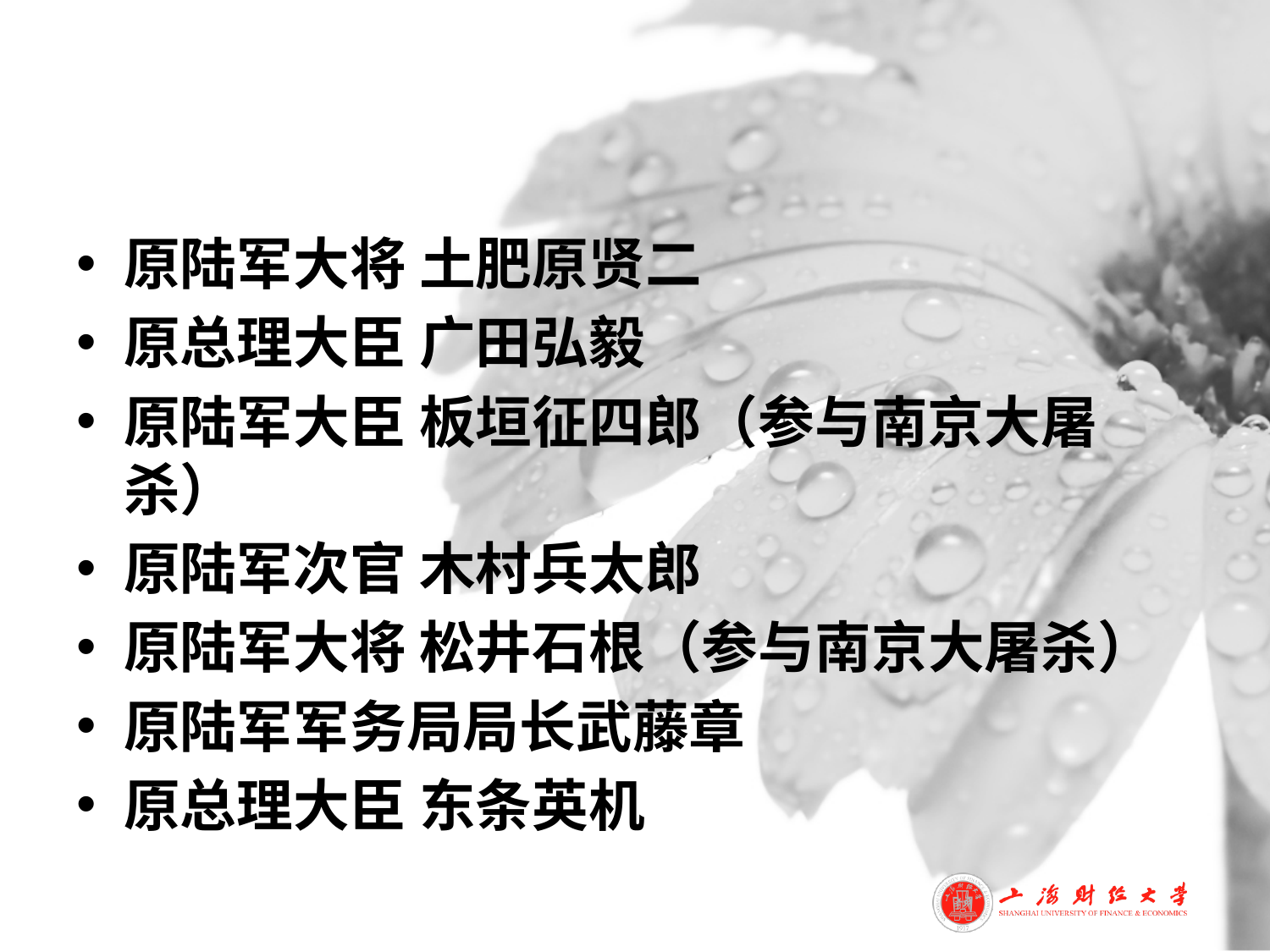

#
原陆军大将 土肥原贤二
原总理大臣 广田弘毅
原陆军大臣 板垣征四郎（参与南京大屠杀）
原陆军次官 木村兵太郎
原陆军大将 松井石根（参与南京大屠杀）
原陆军军务局局长武藤章
原总理大臣 东条英机